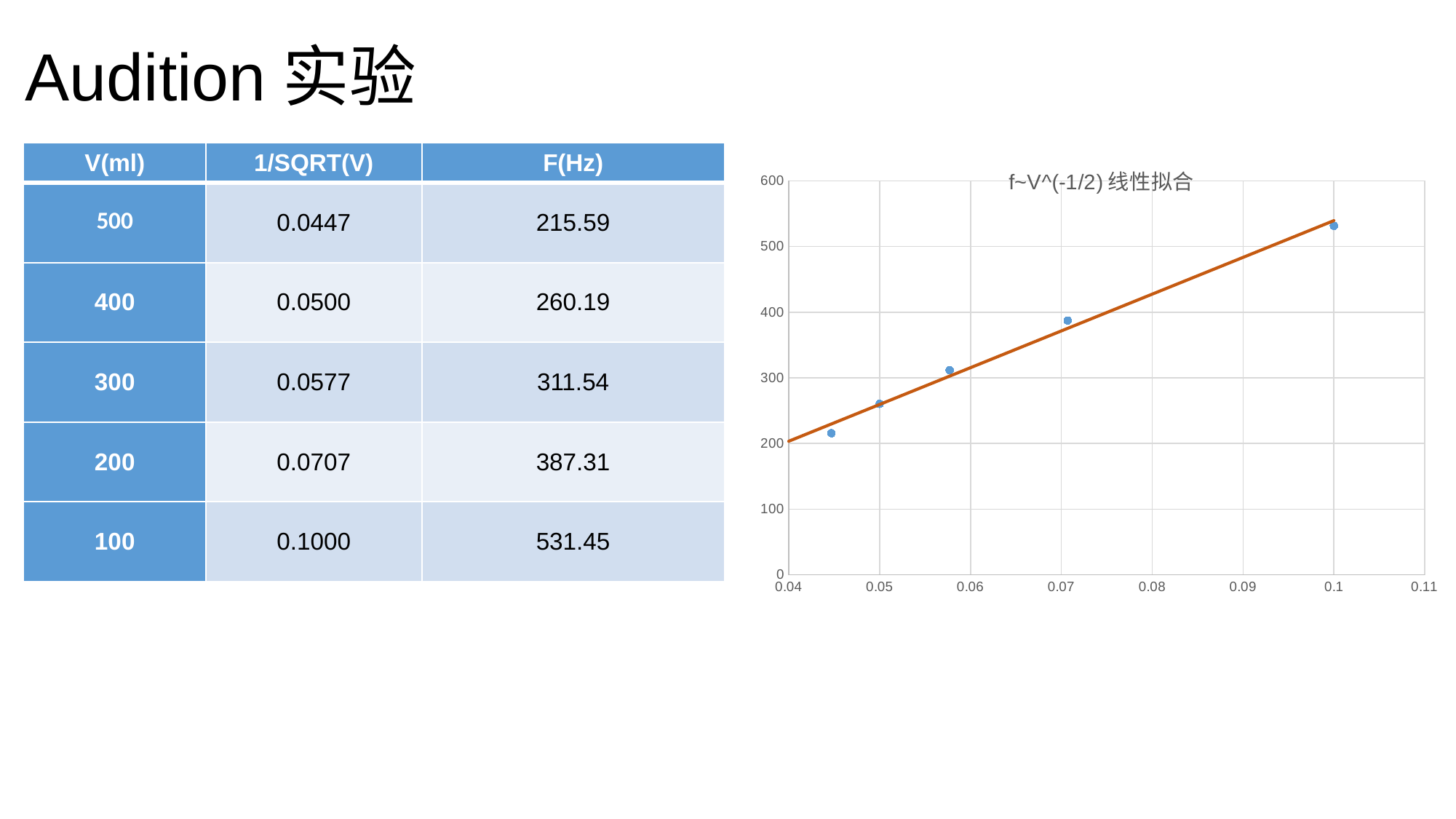

# Audition实验
| V(ml) | 1/SQRT(V) | F(Hz) |
| --- | --- | --- |
| 500 | 0.0447 | 215.59 |
| 400 | 0.0500 | 260.19 |
| 300 | 0.0577 | 311.54 |
| 200 | 0.0707 | 387.31 |
| 100 | 0.1000 | 531.45 |

### Chart: f~V^(-1/2)线性拟合

| Category |  |
|---|---|